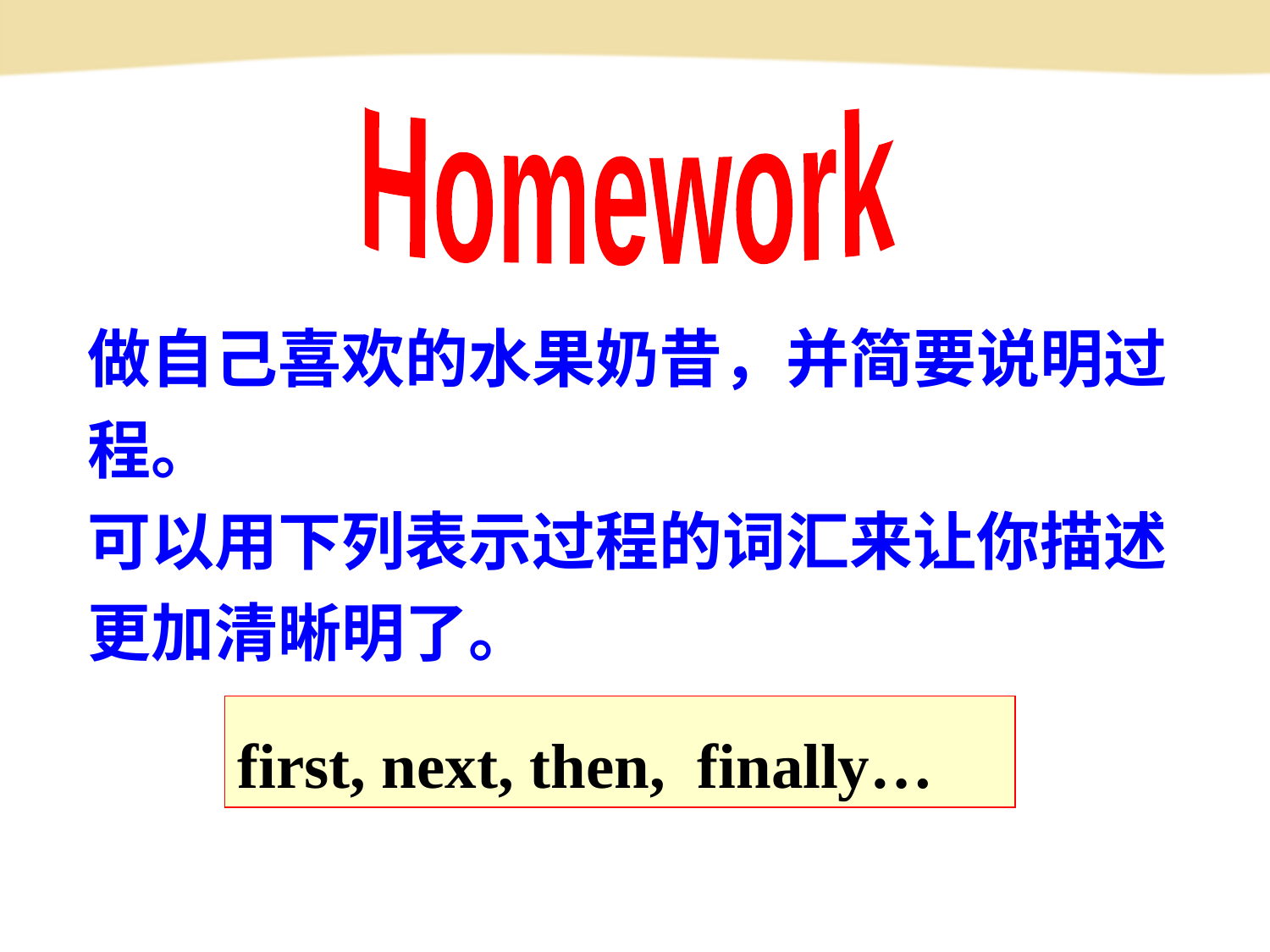

Homework
做自己喜欢的水果奶昔，并简要说明过程。
可以用下列表示过程的词汇来让你描述更加清晰明了。
first, next, then,  finally…